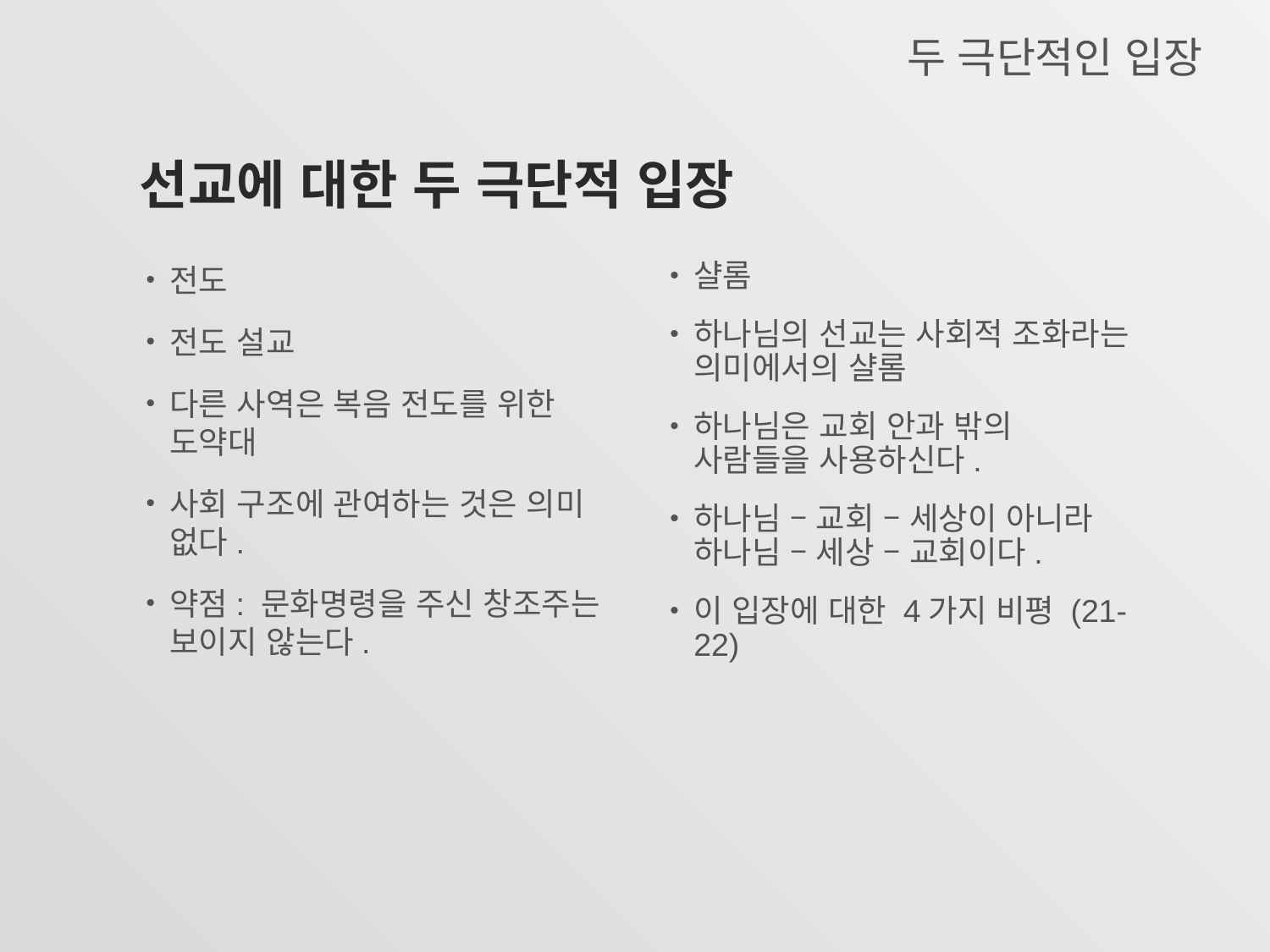

두 극단적인 입장
# 선교에 대한 두 극단적 입장
전도
전도 설교
다른 사역은 복음 전도를 위한 도약대
사회 구조에 관여하는 것은 의미 없다.
약점: 문화명령을 주신 창조주는 보이지 않는다.
샬롬
하나님의 선교는 사회적 조화라는 의미에서의 샬롬
하나님은 교회 안과 밖의 사람들을 사용하신다.
하나님 – 교회 – 세상이 아니라 하나님 – 세상 – 교회이다.
이 입장에 대한 4가지 비평 (21-22)